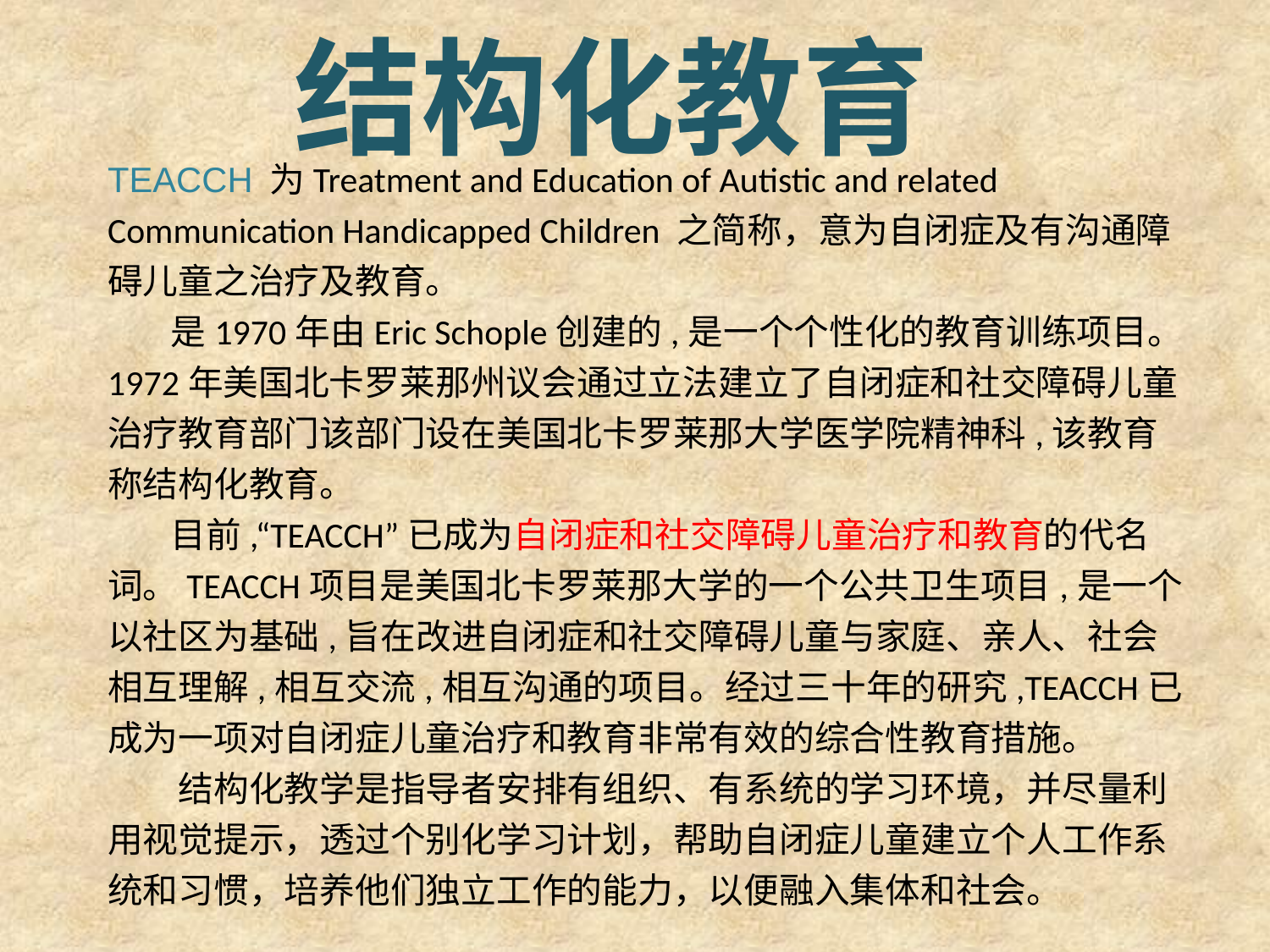

结构化教育
TEACCH 为Treatment and Education of Autistic and related Communication Handicapped Children 之简称，意为自闭症及有沟通障碍儿童之治疗及教育。
       是1970年由Eric Schople创建的,是一个个性化的教育训练项目。1972年美国北卡罗莱那州议会通过立法建立了自闭症和社交障碍儿童治疗教育部门该部门设在美国北卡罗莱那大学医学院精神科,该教育称结构化教育。
       目前,“TEACCH”已成为自闭症和社交障碍儿童治疗和教育的代名词。TEACCH项目是美国北卡罗莱那大学的一个公共卫生项目,是一个以社区为基础,旨在改进自闭症和社交障碍儿童与家庭、亲人、社会相互理解,相互交流,相互沟通的项目。经过三十年的研究,TEACCH已成为一项对自闭症儿童治疗和教育非常有效的综合性教育措施。
　　结构化教学是指导者安排有组织、有系统的学习环境，并尽量利用视觉提示，透过个别化学习计划，帮助自闭症儿童建立个人工作系统和习惯，培养他们独立工作的能力，以便融入集体和社会。